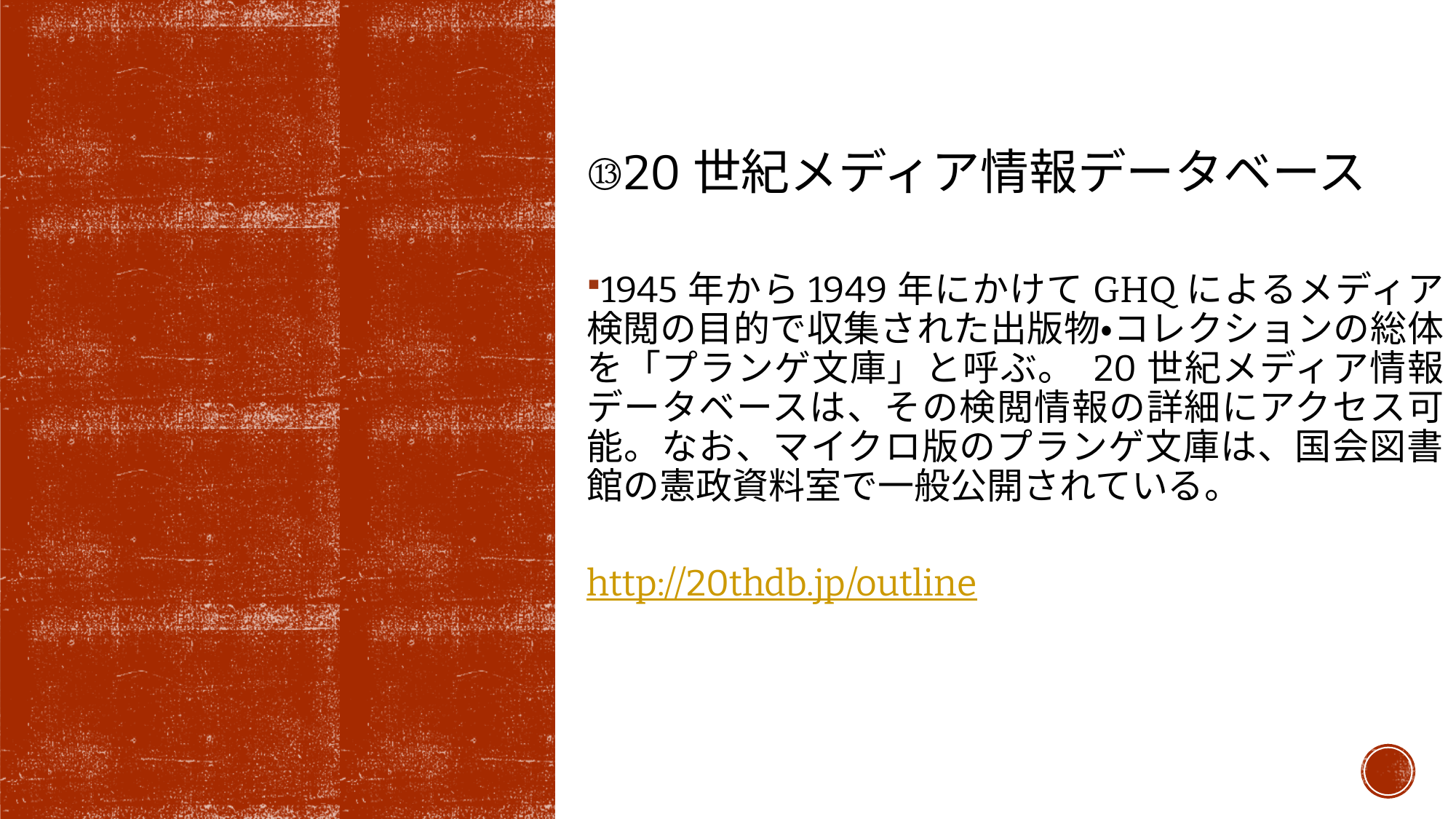

⑬20世紀メディア情報データベース

1945年から1949年にかけてGHQによるメディア検閲の目的で収集された出版物・コレクションの総体を「プランゲ文庫」と呼ぶ。 20世紀メディア情報データベースは、その検閲情報の詳細にアクセス可能。なお、マイクロ版のプランゲ文庫は、国会図書館の憲政資料室で一般公開されている。

http://20thdb.jp/outline

15